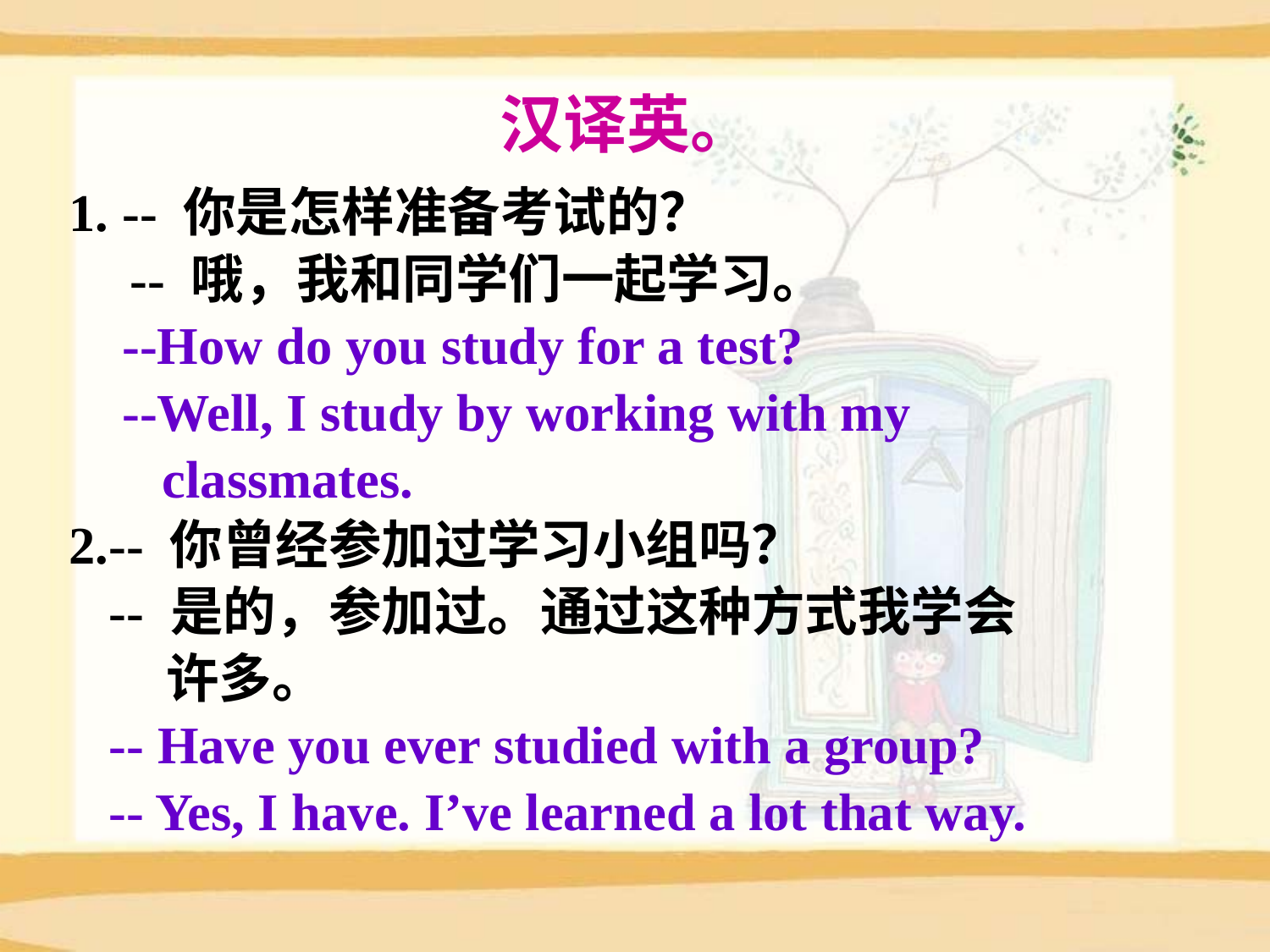

汉译英。
1. -- 你是怎样准备考试的？
    -- 哦，我和同学们一起学习。
    --How do you study for a test?
    --Well, I study by working with my
       classmates.
2.-- 你曾经参加过学习小组吗？
   -- 是的，参加过。通过这种方式我学会
       许多。
   -- Have you ever studied with a group? 
   -- Yes, I have. I’ve learned a lot that way.